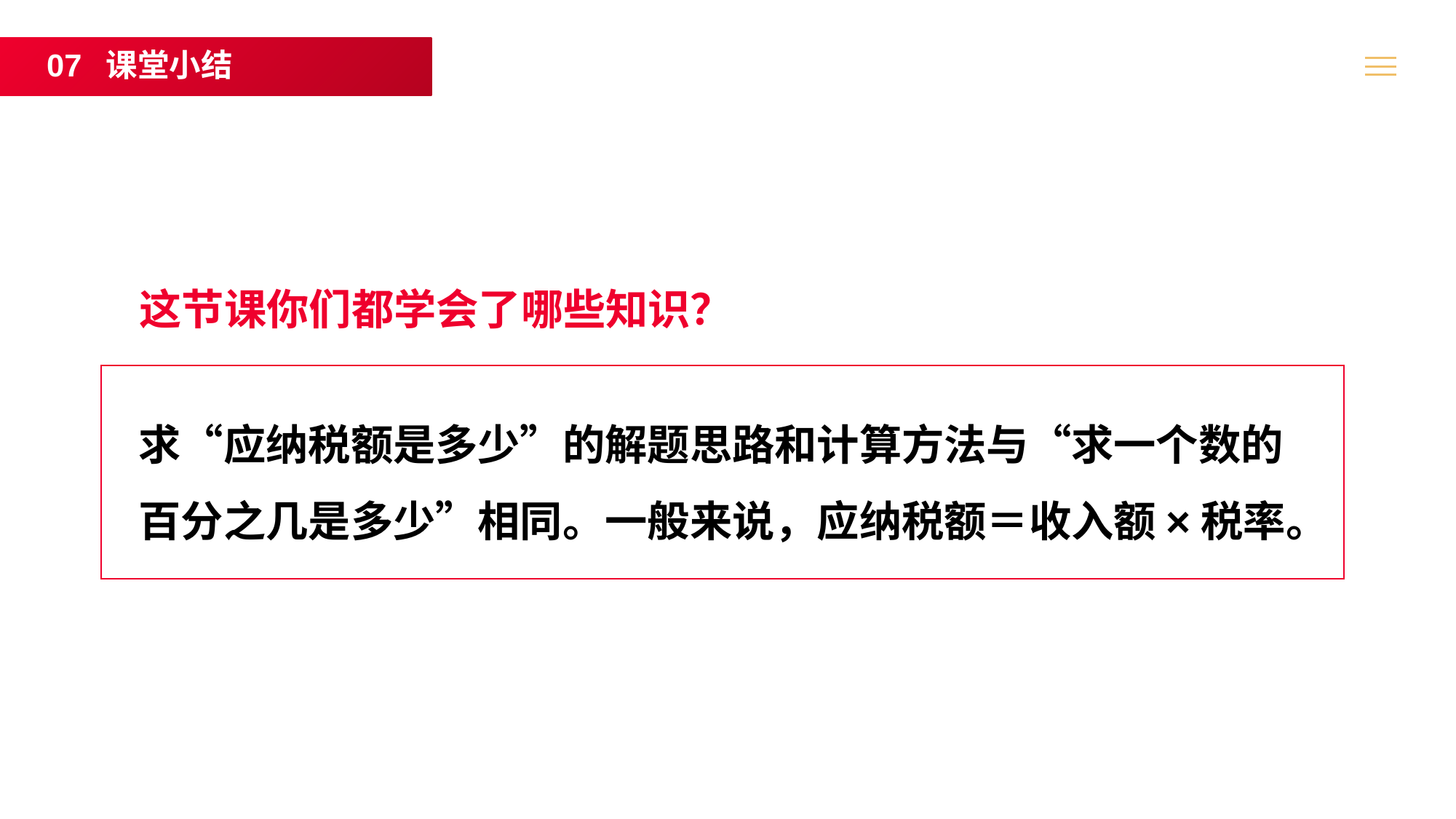

07  课堂小结
这节课你们都学会了哪些知识？

求“应纳税额是多少”的解题思路和计算方法与“求一个数的百分之几是多少”相同。一般来说，应纳税额＝收入额×税率。